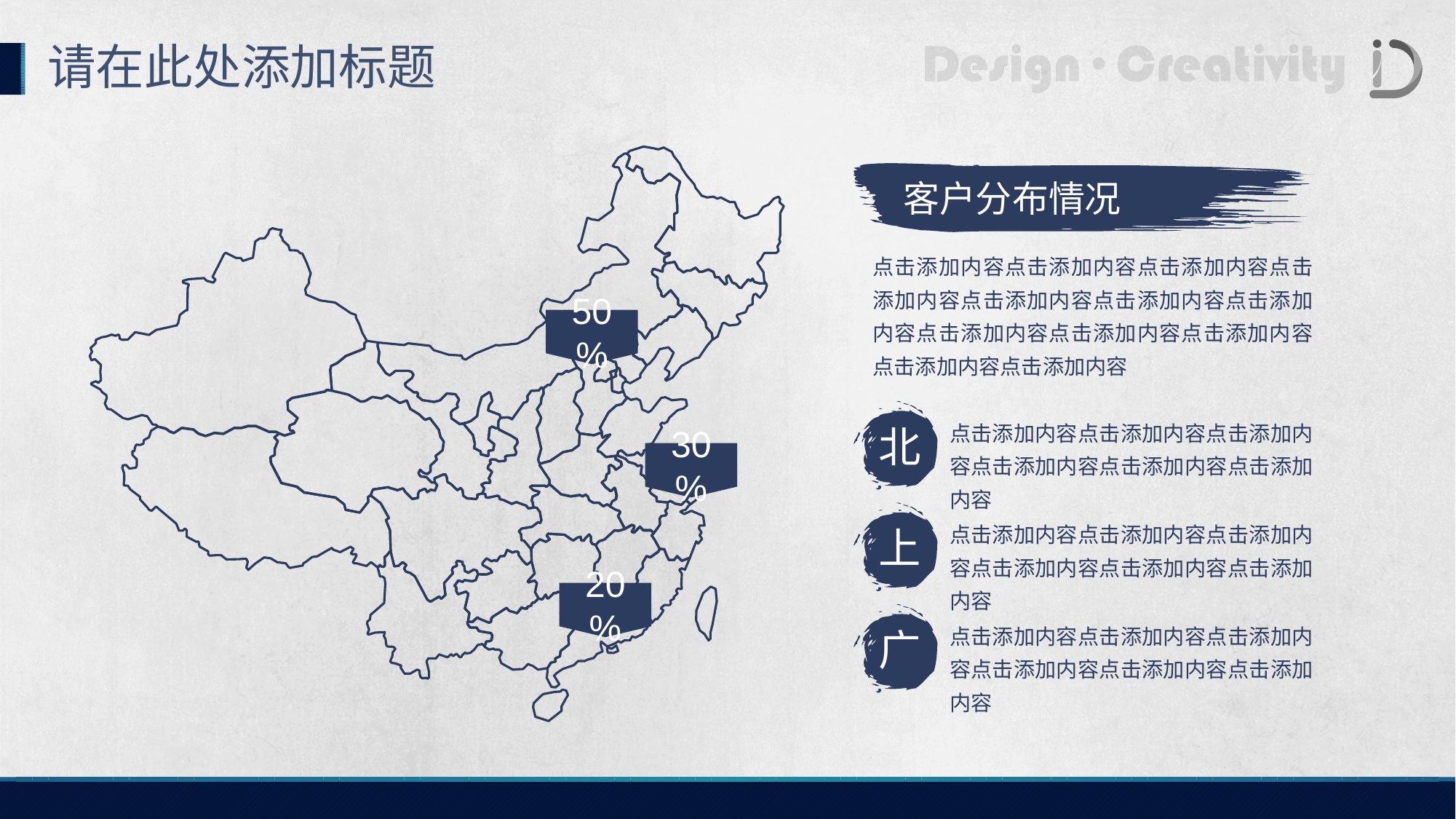

请在此处添加标题

客户分布情况
点击添加内容点击添加内容点击添加内容点击添加内容点击添加内容点击添加内容点击添加内容点击添加内容点击添加内容点击添加内容点击添加内容点击添加内容

50%

点击添加内容点击添加内容点击添加内容点击添加内容点击添加内容点击添加内容
北
30%

点击添加内容点击添加内容点击添加内容点击添加内容点击添加内容点击添加内容
上
20%

点击添加内容点击添加内容点击添加内容点击添加内容点击添加内容点击添加内容
广